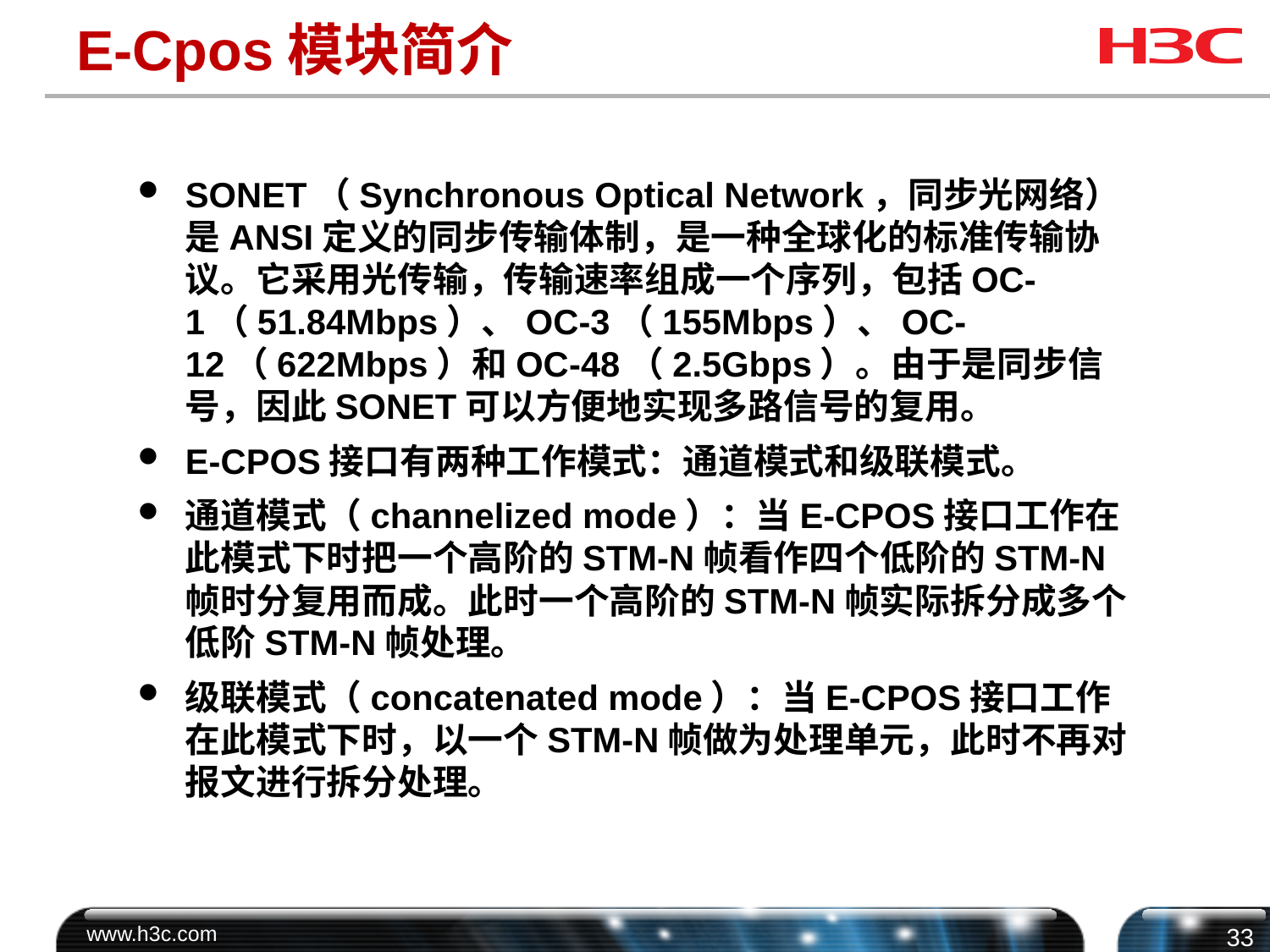

# E-Cpos模块简介
SONET（Synchronous Optical Network，同步光网络）是ANSI定义的同步传输体制，是一种全球化的标准传输协议。它采用光传输，传输速率组成一个序列，包括OC-1（51.84Mbps）、OC-3（155Mbps）、OC-12（622Mbps）和OC-48（2.5Gbps）。由于是同步信号，因此SONET可以方便地实现多路信号的复用。
E-CPOS接口有两种工作模式：通道模式和级联模式。
通道模式（channelized mode）：当E-CPOS接口工作在此模式下时把一个高阶的STM-N帧看作四个低阶的STM-N帧时分复用而成。此时一个高阶的STM-N帧实际拆分成多个低阶STM-N帧处理。
级联模式（concatenated mode）：当E-CPOS接口工作在此模式下时，以一个STM-N帧做为处理单元，此时不再对报文进行拆分处理。